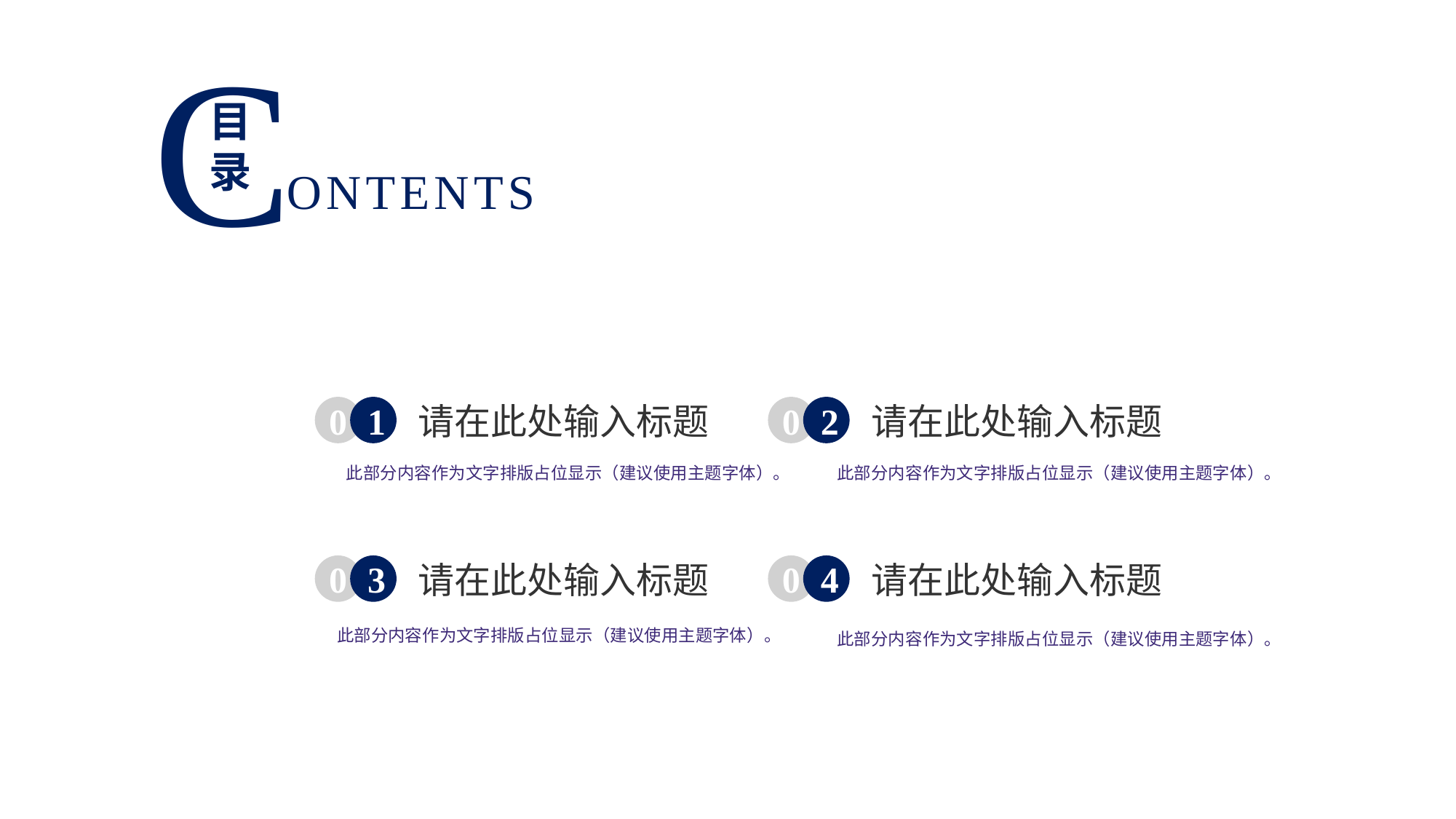

C
目
录
ONTENTS
请在此处输入标题
请在此处输入标题
0
1
0
2
此部分内容作为文字排版占位显示（建议使用主题字体）。
此部分内容作为文字排版占位显示（建议使用主题字体）。
请在此处输入标题
请在此处输入标题
0
3
0
4
此部分内容作为文字排版占位显示（建议使用主题字体）。
此部分内容作为文字排版占位显示（建议使用主题字体）。